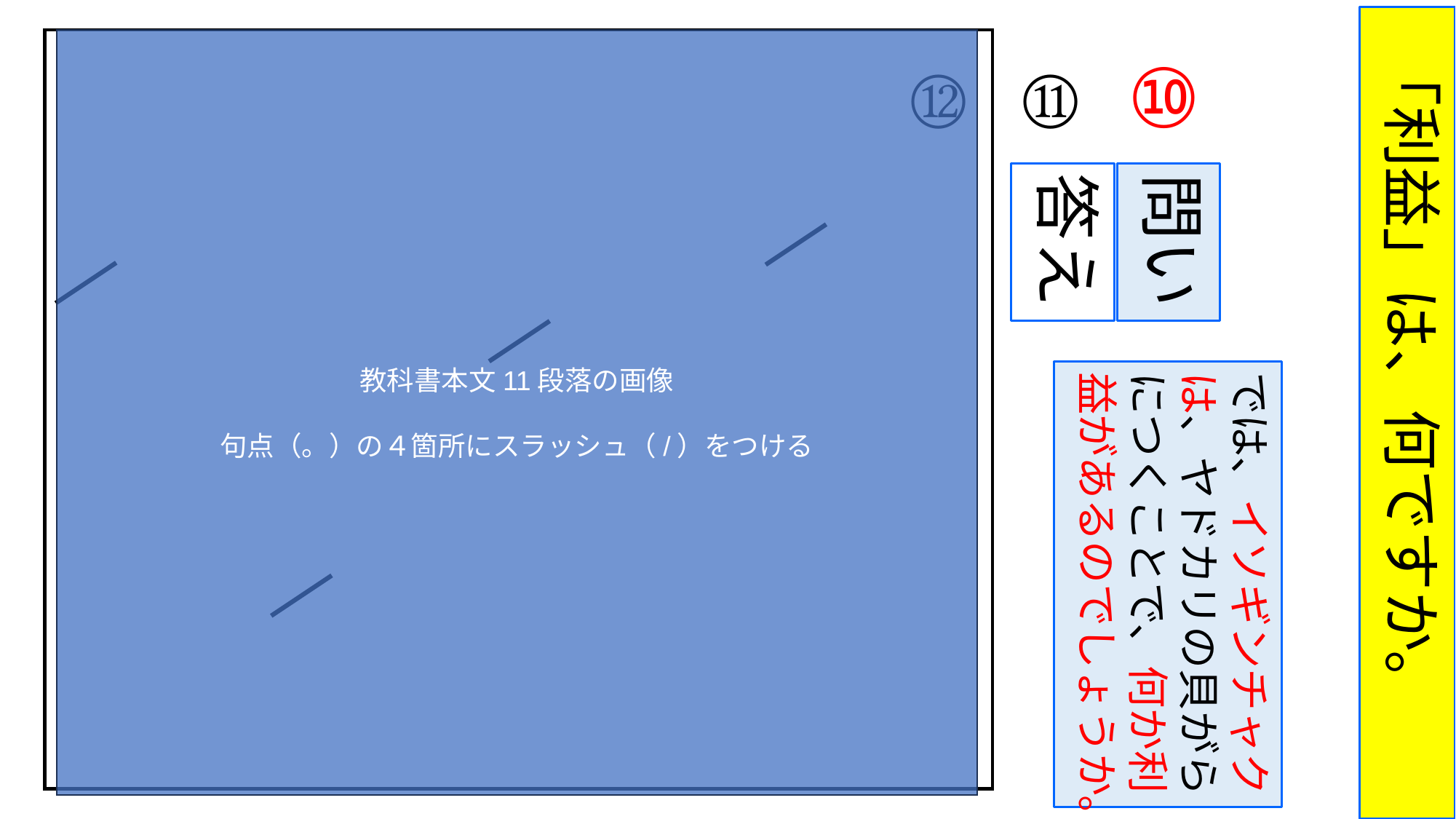

「利益」は、何ですか。

教科書本文11段落の画像

句点（。）の４箇所にスラッシュ（/）をつける
⑫
⑪
⑩
問い
答え
では、イソギンチャクは、ヤドカリの貝がらにつくことで、何か利益があるのでしょうか。